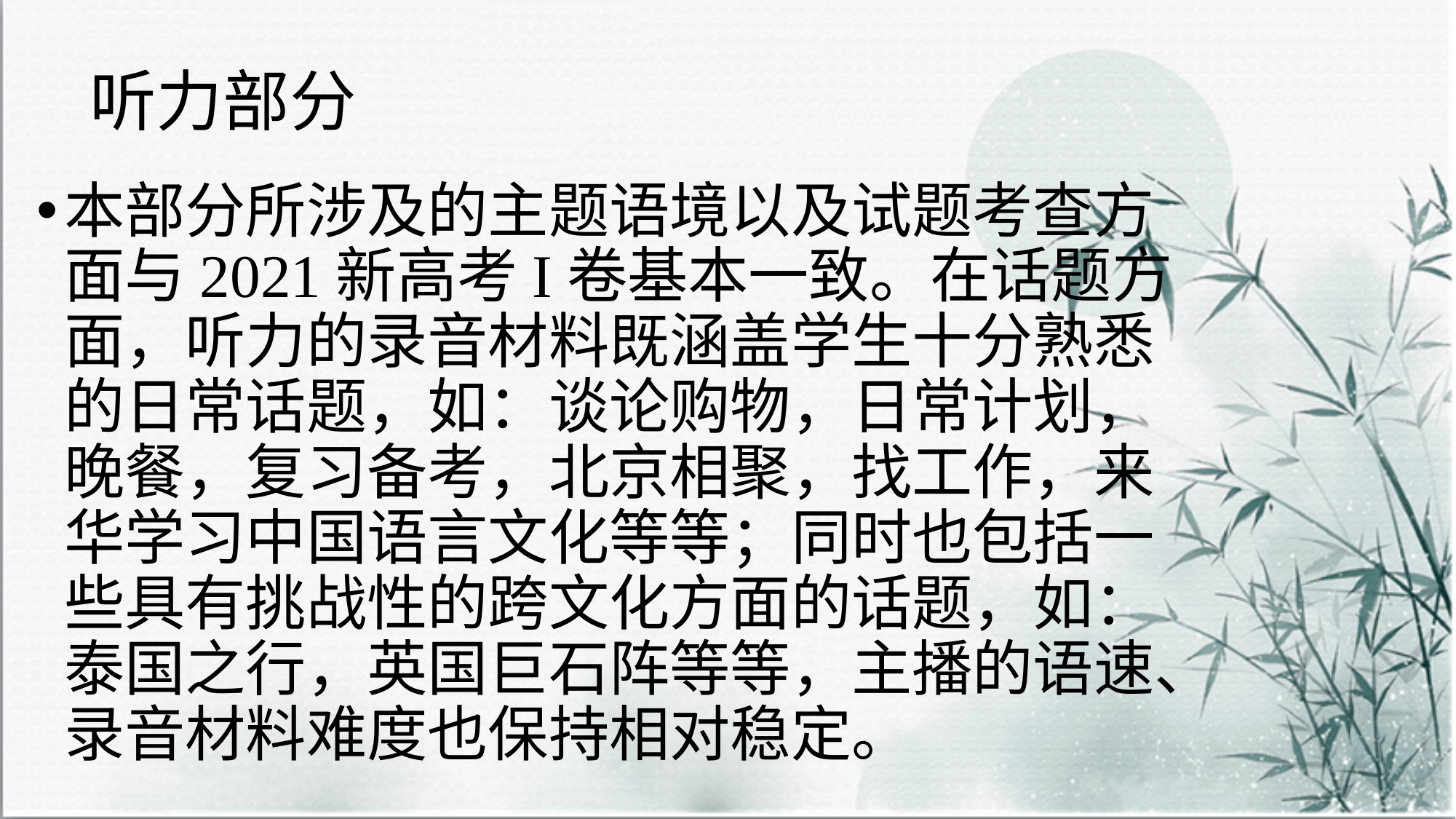

# 听力部分
本部分所涉及的主题语境以及试题考查方面与2021新高考I卷基本一致。在话题方面，听力的录音材料既涵盖学生十分熟悉的日常话题，如：谈论购物，日常计划，晚餐，复习备考，北京相聚，找工作，来华学习中国语言文化等等；同时也包括一些具有挑战性的跨文化方面的话题，如：泰国之行，英国巨石阵等等，主播的语速、录音材料难度也保持相对稳定。